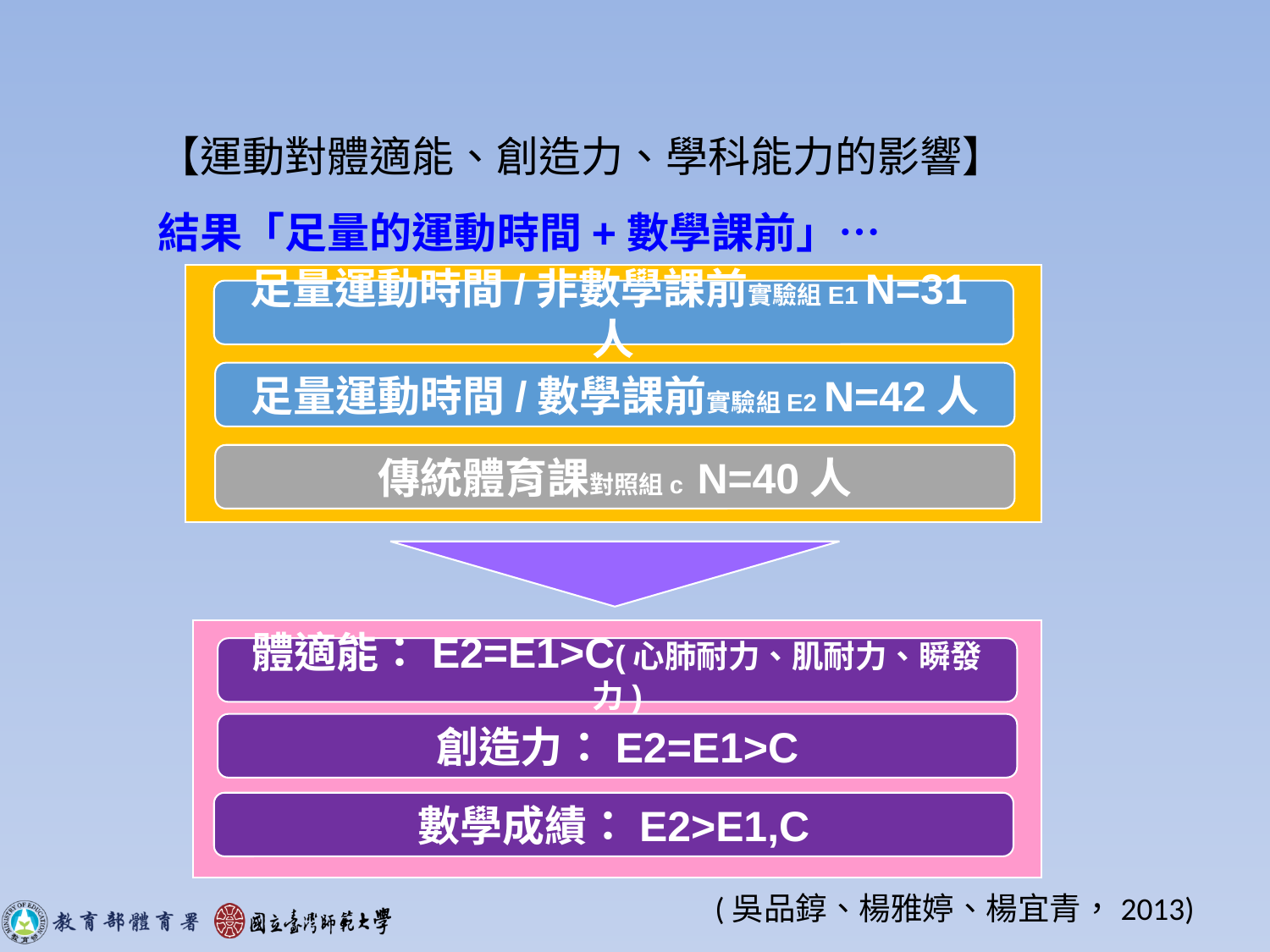

【運動對體適能、創造力、學科能力的影響】
結果「足量的運動時間+數學課前」…

足量運動時間/非數學課前實驗組E1 N=31人

足量運動時間/數學課前實驗組E2 N=42人
傳統體育課對照組c  N=40人

體適能：E2=E1>C(心肺耐力、肌耐力、瞬發力)
創造力：E2=E1>C
數學成績：E2>E1,C
(吳品錞、楊雅婷、楊宜青，2013)